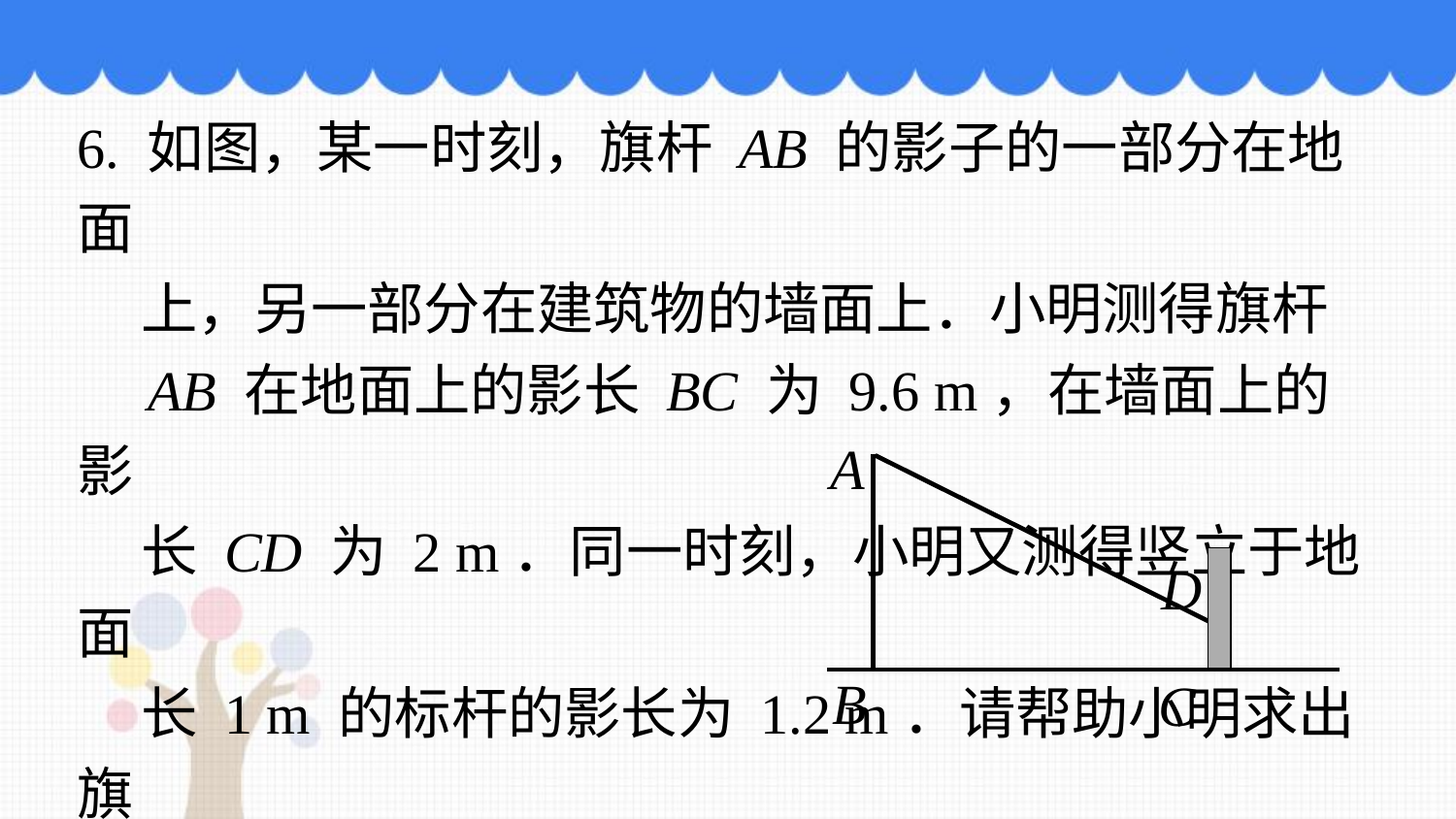

6. 如图，某一时刻，旗杆 AB 的影子的一部分在地面
    上，另一部分在建筑物的墙面上．小明测得旗杆
     AB 在地面上的影长 BC 为 9.6 m，在墙面上的影
    长 CD 为 2 m．同一时刻，小明又测得竖立于地面
    长 1 m 的标杆的影长为 1.2 m．请帮助小明求出旗
    杆的高度．
A
B
D

C